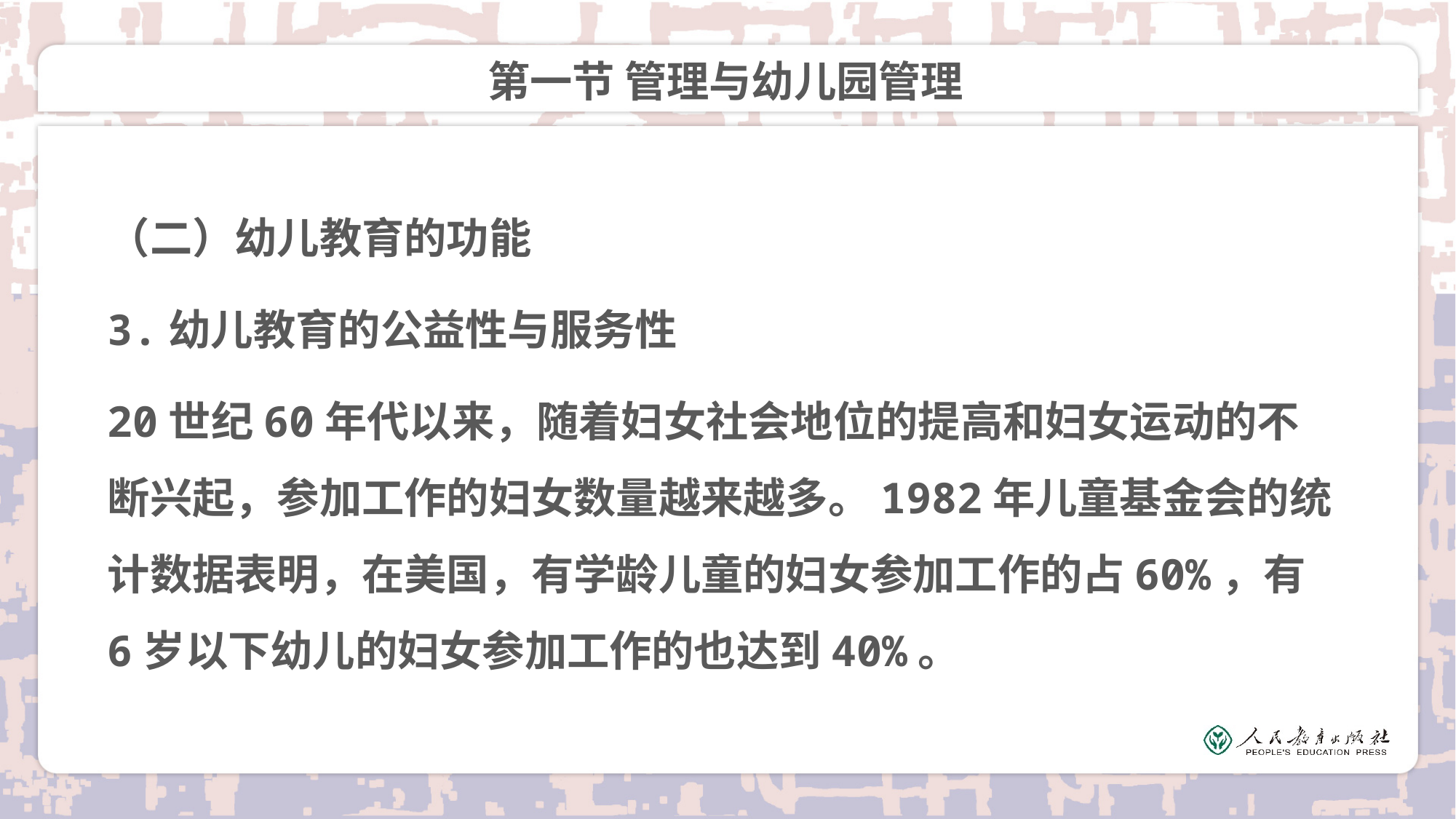

# 第一节 管理与幼儿园管理
（二）幼儿教育的功能
3.幼儿教育的公益性与服务性
20世纪60年代以来，随着妇女社会地位的提高和妇女运动的不断兴起，参加工作的妇女数量越来越多。1982年儿童基金会的统计数据表明，在美国，有学龄儿童的妇女参加工作的占60%，有6岁以下幼儿的妇女参加工作的也达到40%。